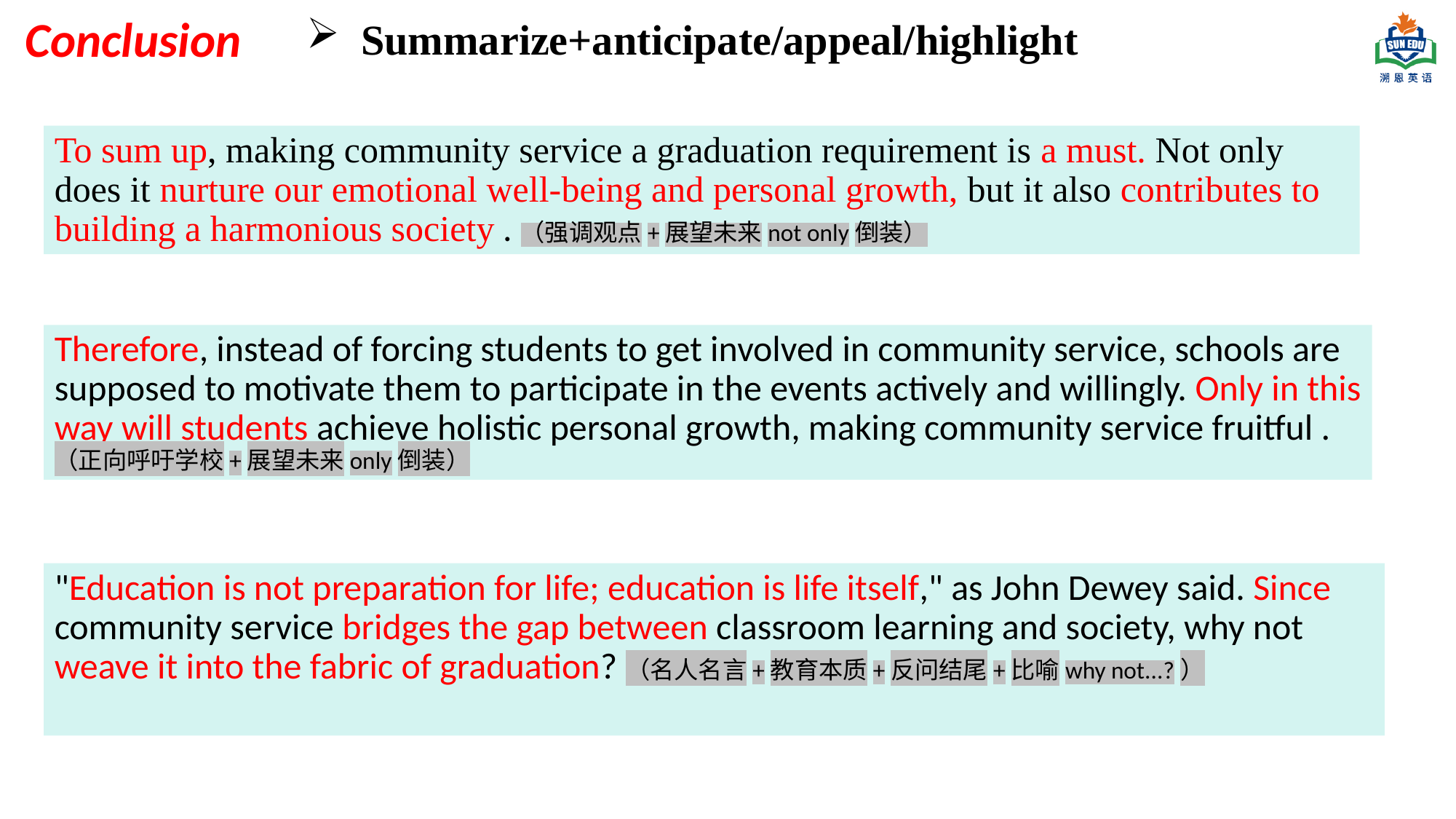

Conclusion
Summarize+anticipate/appeal/highlight
To sum up, making community service a graduation requirement is a must. Not only does it nurture our emotional well-being and personal growth, but it also contributes to building a harmonious society .（强调观点+展望未来not only倒装）
Therefore, instead of forcing students to get involved in community service, schools are supposed to motivate them to participate in the events actively and willingly. Only in this way will students achieve holistic personal growth, making community service fruitful .（正向呼吁学校+展望未来only倒装）
"Education is not preparation for life; education is life itself," as John Dewey said. Since community service bridges the gap between classroom learning and society, why not weave it into the fabric of graduation?（名人名言+教育本质+反问结尾+比喻why not...?）